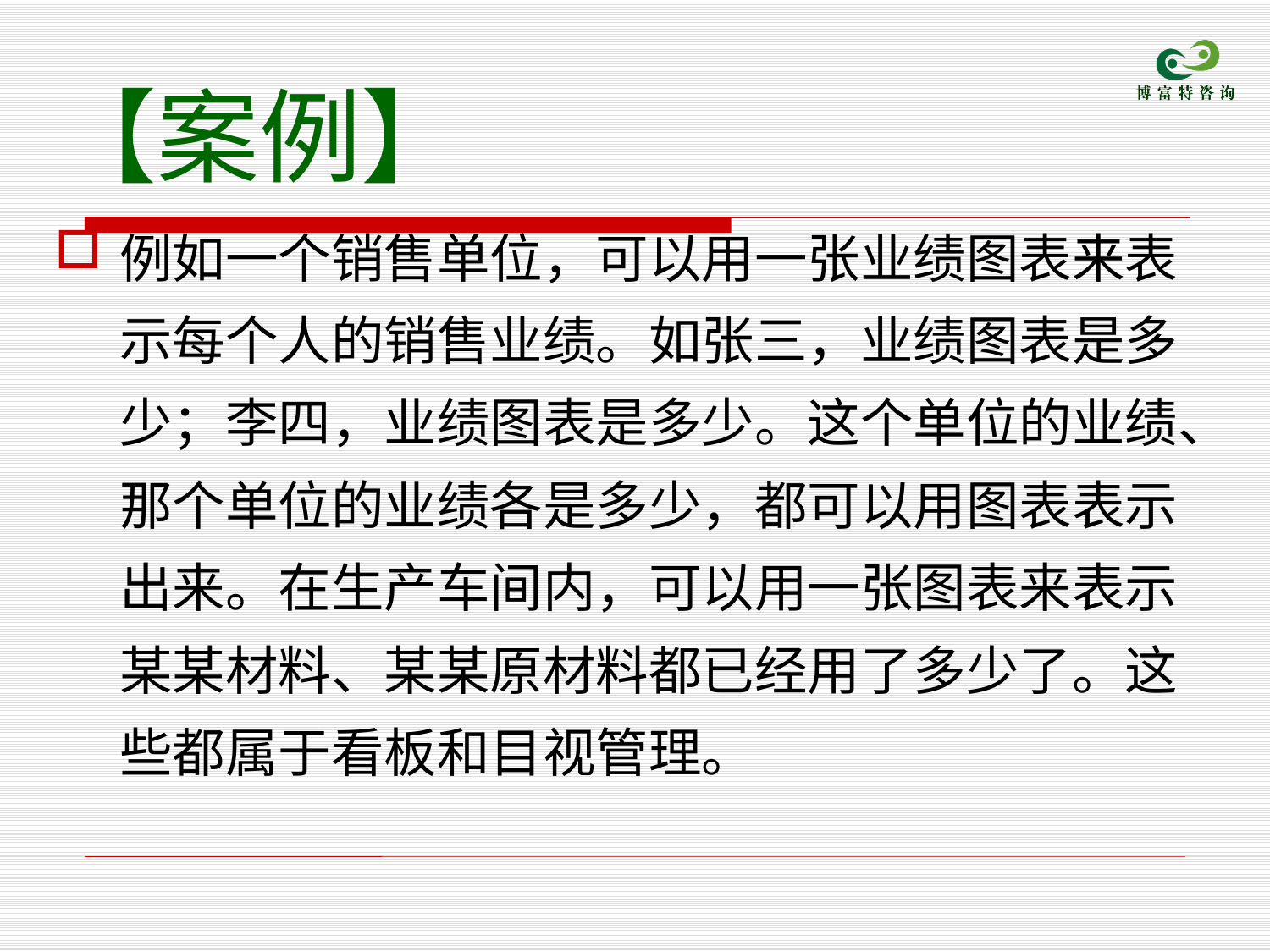

【案例】
例如一个销售单位，可以用一张业绩图表来表示每个人的销售业绩。如张三，业绩图表是多少；李四，业绩图表是多少。这个单位的业绩、那个单位的业绩各是多少，都可以用图表表示出来。在生产车间内，可以用一张图表来表示某某材料、某某原材料都已经用了多少了。这些都属于看板和目视管理。
458